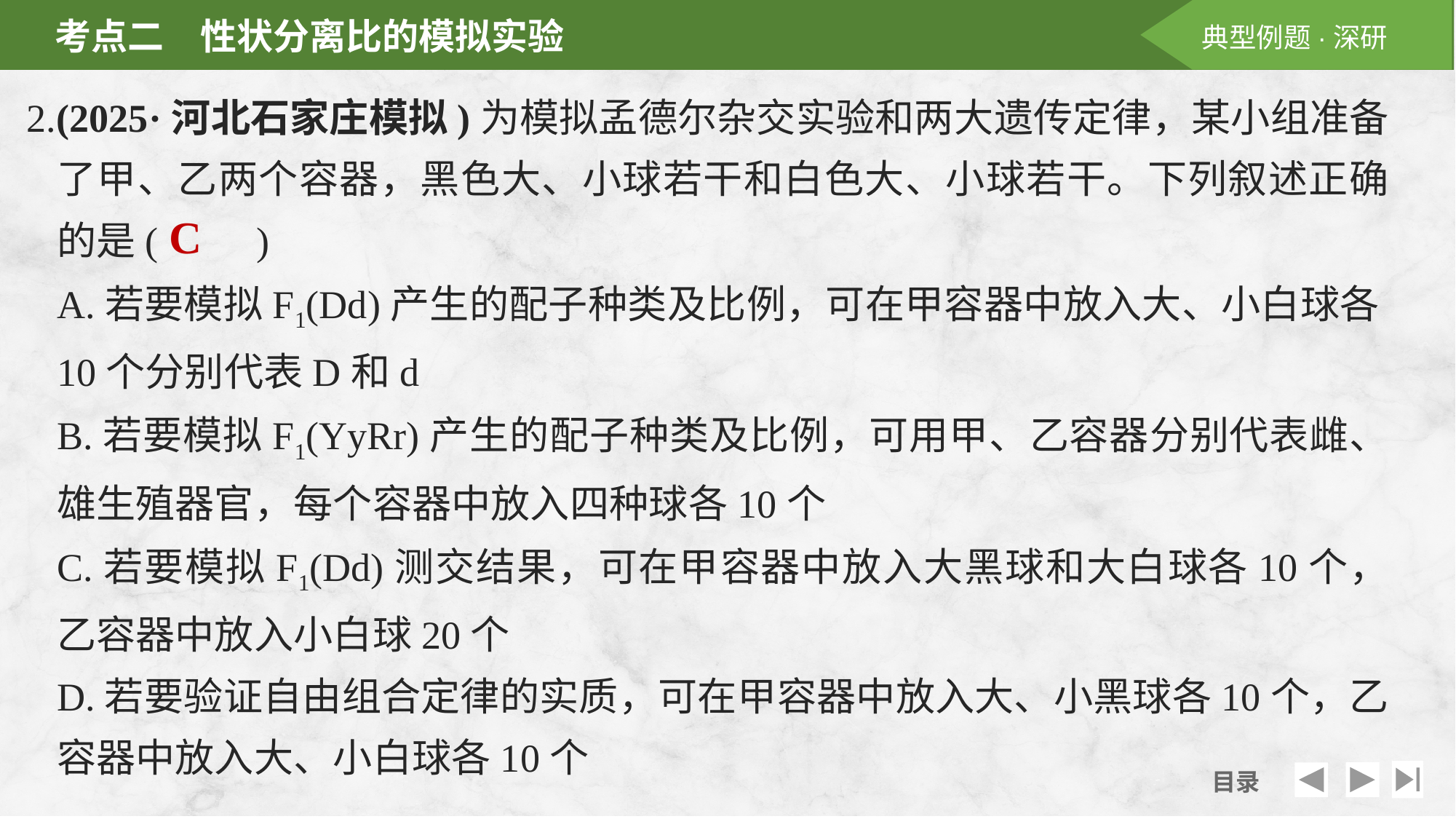

2.(2025·河北石家庄模拟)为模拟孟德尔杂交实验和两大遗传定律，某小组准备了甲、乙两个容器，黑色大、小球若干和白色大、小球若干。下列叙述正确的是(　　)
	A.若要模拟F1(Dd)产生的配子种类及比例，可在甲容器中放入大、小白球各10个分别代表D和d
	B.若要模拟F1(YyRr)产生的配子种类及比例，可用甲、乙容器分别代表雌、雄生殖器官，每个容器中放入四种球各10个
	C.若要模拟F1(Dd)测交结果，可在甲容器中放入大黑球和大白球各10个，乙容器中放入小白球20个
	D.若要验证自由组合定律的实质，可在甲容器中放入大、小黑球各10个，乙容器中放入大、小白球各10个
C